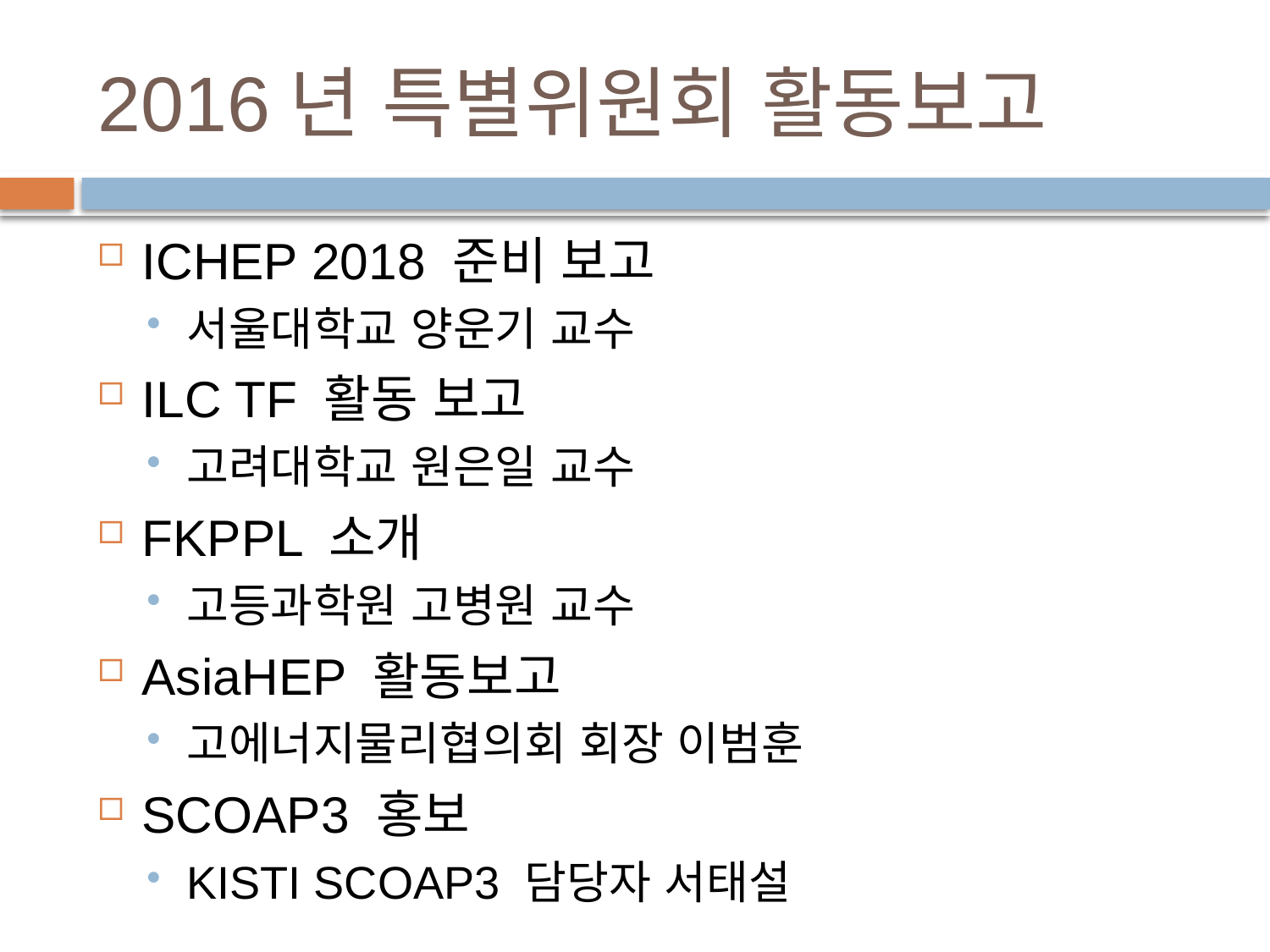

# 2016년 특별위원회 활동보고
ICHEP 2018 준비 보고
서울대학교 양운기 교수
ILC TF 활동 보고
고려대학교 원은일 교수
FKPPL 소개
고등과학원 고병원 교수
AsiaHEP 활동보고
고에너지물리협의회 회장 이범훈
SCOAP3 홍보
KISTI SCOAP3 담당자 서태설